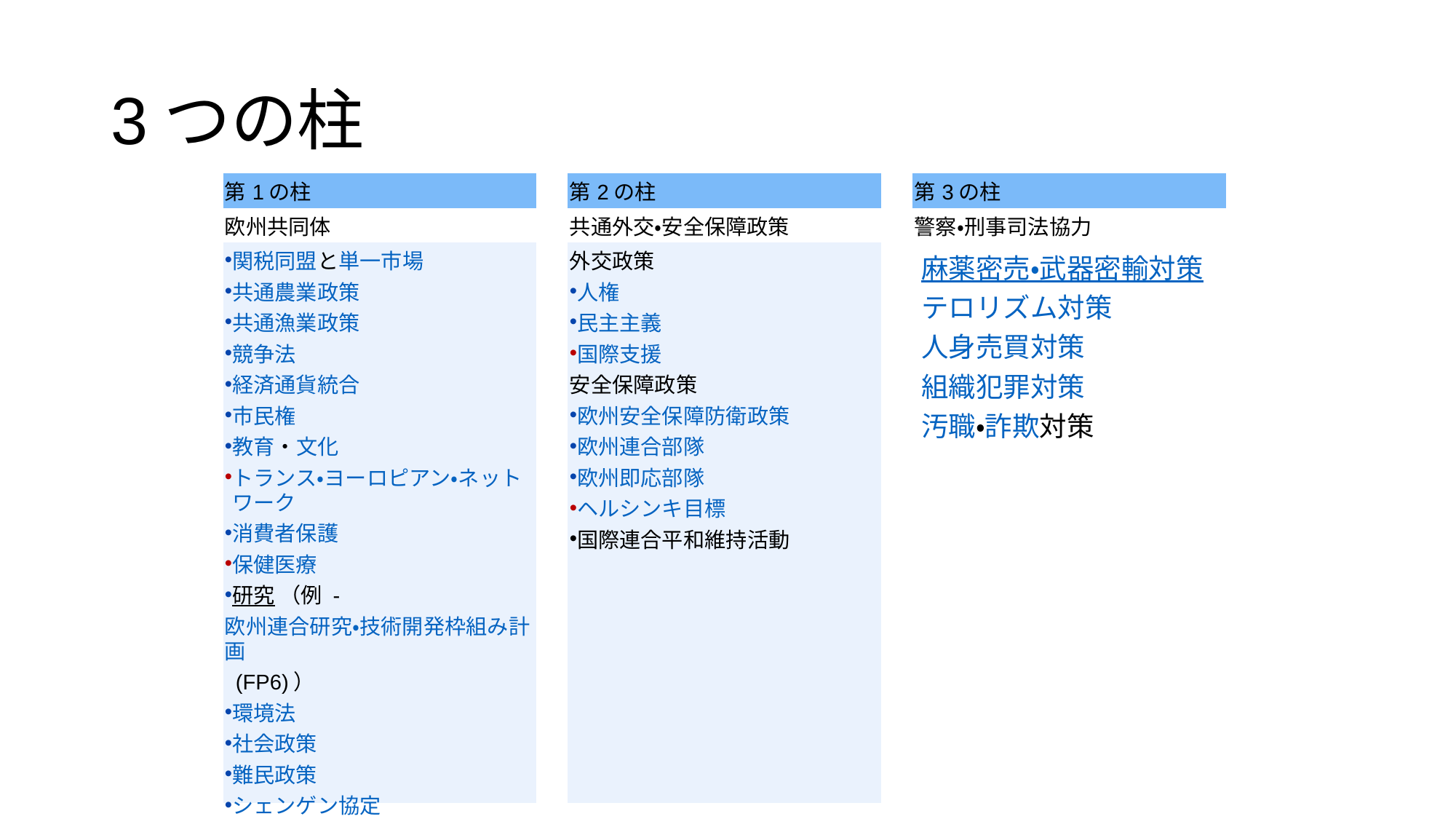

# 3つの柱
|  | 第1の柱 |  | 第2の柱 |  | 第3の柱 |  |
| --- | --- | --- | --- | --- | --- | --- |
|  | 欧州共同体 |  | 共通外交・安全保障政策 |  | 警察・刑事司法協力 |  |
|  | 関税同盟と単一市場 共通農業政策 共通漁業政策 競争法 経済通貨統合 市民権 教育・文化 トランス・ヨーロピアン・ネットワーク 消費者保護 保健医療 研究 （例 - 欧州連合研究・技術開発枠組み計画 (FP6)） 環境法 社会政策 難民政策 シェンゲン協定 移民政策 |  | 外交政策 人権 民主主義 国際支援 安全保障政策 欧州安全保障防衛政策 欧州連合部隊 欧州即応部隊 ヘルシンキ目標 国際連合平和維持活動 |  | 麻薬密売・武器密輸対策 テロリズム対策 人身売買対策 組織犯罪対策 汚職・詐欺対策 |  |